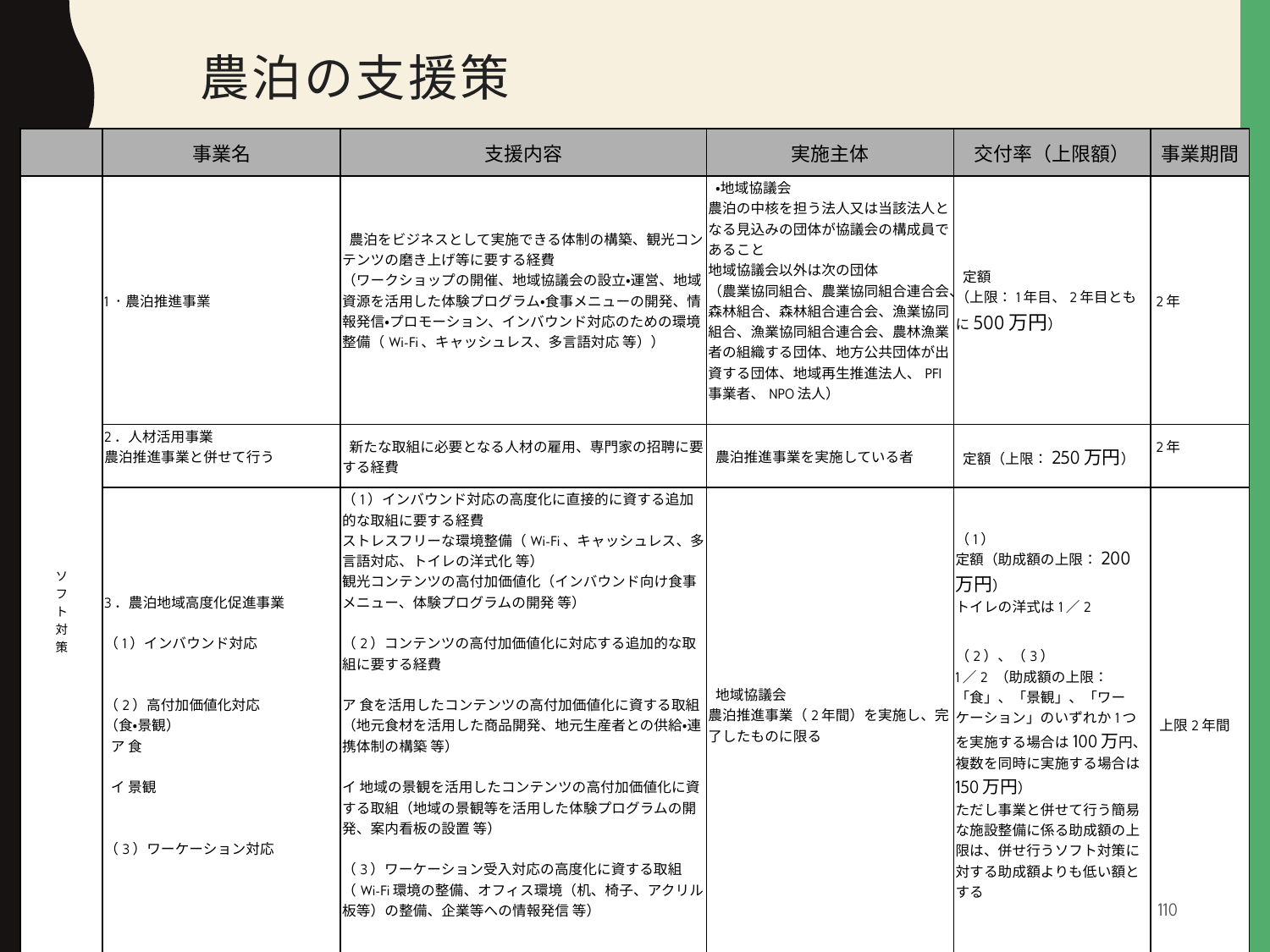

農泊の支援策
|  | 事業名 | 支援内容 | 実施主体 | 交付率（上限額） | 事業期間 |
| --- | --- | --- | --- | --- | --- |
| ソ フ ト 対 策 | 1．農泊推進事業 | 農泊をビジネスとして実施できる体制の構築、観光コンテンツの磨き上げ等に要する経費 （ワークショップの開催、地域協議会の設立・運営、地域資源を活用した体験プログラム・食事メニューの開発、情報発信・プロモーション、インバウンド対応のための環境整備（Wi-Fi、キャッシュレス、多言語対応 等）） | ・地域協議会 農泊の中核を担う法人又は当該法人となる見込みの団体が協議会の構成員であること 地域協議会以外は次の団体 （農業協同組合、農業協同組合連合会、森林組合、森林組合連合会、漁業協同組合、漁業協同組合連合会、農林漁業者の組織する団体、地方公共団体が出資する団体、地域再生推進法人、PFI事業者、NPO法人） | 定額 （上限：1年目、2年目ともに500万円） | 2年 |
|  | 2．人材活用事業 農泊推進事業と併せて行う | 新たな取組に必要となる人材の雇用、専門家の招聘に要する経費 | 農泊推進事業を実施している者 | 定額（上限：250万円） | 2年 |
|  | 3．農泊地域高度化促進事業 （1）インバウンド対応 （2）高付加価値化対応 （食・景観）   ア 食   イ 景観 （3）ワーケーション対応 | （1）インバウンド対応の高度化に直接的に資する追加的な取組に要する経費 ストレスフリーな環境整備（Wi-Fi、キャッシュレス、多言語対応、トイレの洋式化 等） 観光コンテンツの高付加価値化（インバウンド向け食事メニュー、体験プログラムの開発 等） （2）コンテンツの高付加価値化に対応する追加的な取組に要する経費 ア 食を活用したコンテンツの高付加価値化に資する取組（地元食材を活用した商品開発、地元生産者との供給・連携体制の構築 等） イ 地域の景観を活用したコンテンツの高付加価値化に資する取組（地域の景観等を活用した体験プログラムの開発、案内看板の設置 等） （3）ワーケーション受入対応の高度化に資する取組（Wi-Fi環境の整備、オフィス環境（机、椅子、アクリル板等）の整備、企業等への情報発信 等） | 地域協議会 農泊推進事業（2年間）を実施し、完了したものに限る | （1）  定額（助成額の上限：200万円） トイレの洋式は1／2 （2）、（3） 1／2 （助成額の上限：「食」、「景観」、「ワーケーション」のいずれか1つを実施する場合は100万円、複数を同時に実施する場合は150万円） ただし事業と併せて行う簡易な施設整備に係る助成額の上限は、併せ行うソフト対策に対する助成額よりも低い額とする | 上限2年間 |
|  | 4．農家民宿転換促進費 | 農家民泊から旅館業法の営業許可を取得した農家民宿に転換するために要する経費 | 地域協議会と地域内の農家民泊経営者等との連携体 （5-1の(2)のアを行う場合のみ） | 定額（上限：1経営者あたり100万円又は5-1の(2)のアの事業費の1／2のいずれか低い額） | 1年 |
110